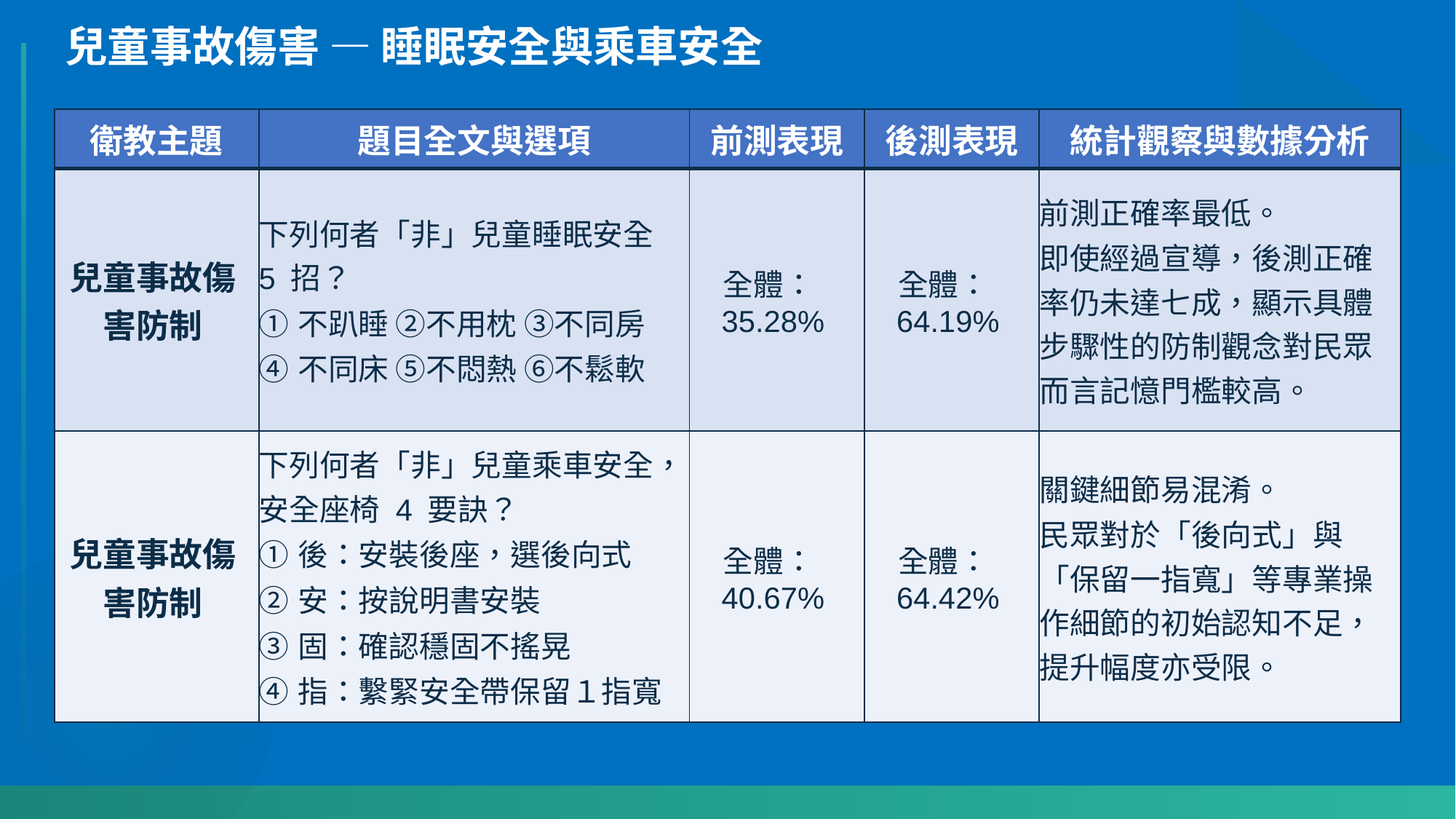

兒童事故傷害 — 睡眠安全與乘車安全
| 衛教主題 | 題目全文與選項 | 前測表現 | 後測表現 | 統計觀察與數據分析 |
| --- | --- | --- | --- | --- |
| 兒童事故傷害防制 | 下列何者「非」兒童睡眠安全 5 招？ ①不趴睡 ②不用枕 ③不同房 ④不同床 ⑤不悶熱 ⑥不鬆軟 | 全體：35.28% | 全體：64.19% | 前測正確率最低。 即使經過宣導，後測正確率仍未達七成，顯示具體步驟性的防制觀念對民眾而言記憶門檻較高。 |
| 兒童事故傷害防制 | 下列何者「非」兒童乘車安全，安全座椅 4 要訣？ ①後：安裝後座，選後向式 ②安：按說明書安裝 ③固：確認穩固不搖晃 ④指：繫緊安全帶保留１指寬 | 全體：40.67% | 全體：64.42% | 關鍵細節易混淆。 民眾對於「後向式」與「保留一指寬」等專業操作細節的初始認知不足，提升幅度亦受限。 |